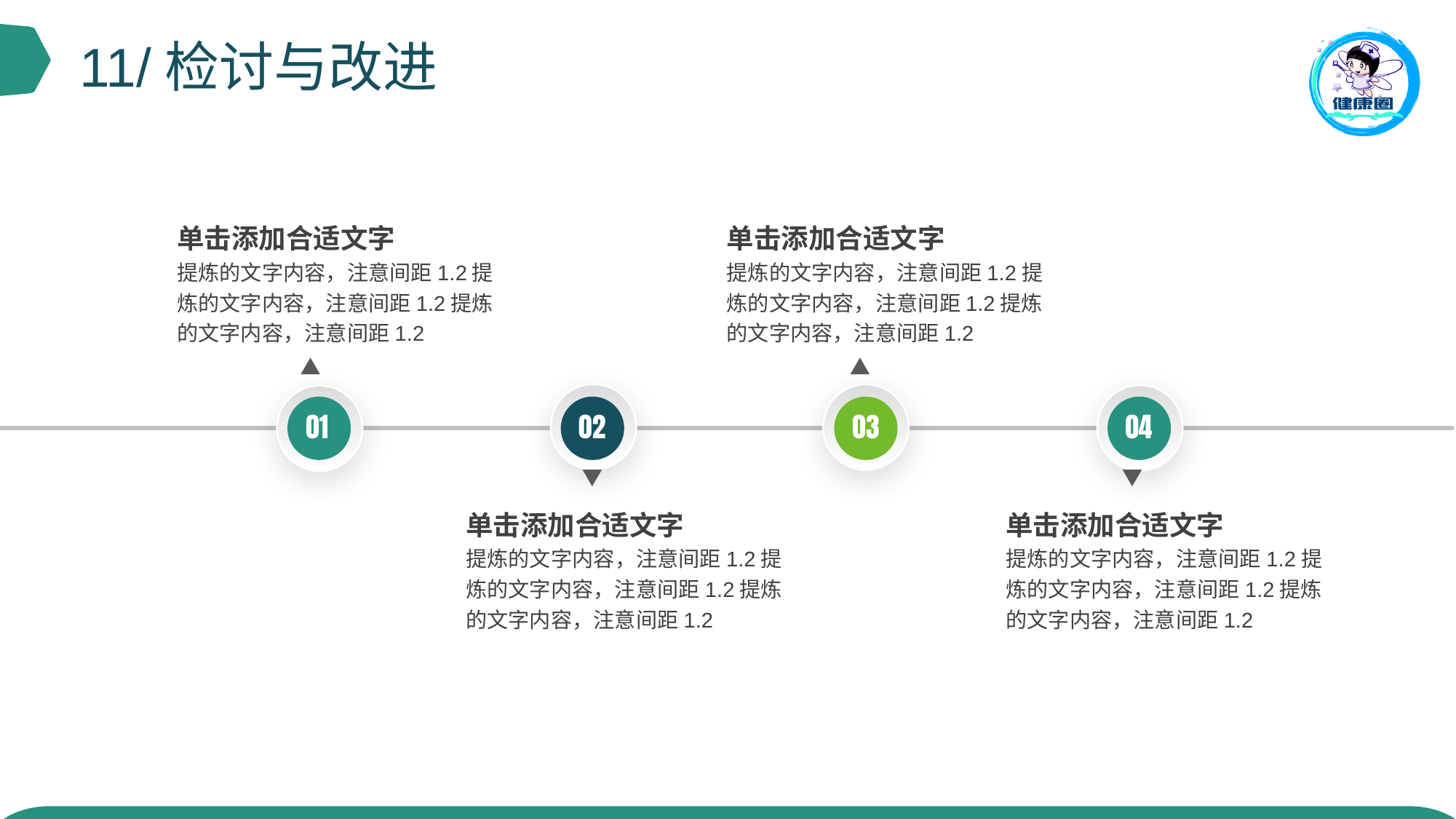

11/检讨与改进
单击添加合适文字
提炼的文字内容，注意间距1.2提炼的文字内容，注意间距1.2提炼的文字内容，注意间距1.2
单击添加合适文字
提炼的文字内容，注意间距1.2提炼的文字内容，注意间距1.2提炼的文字内容，注意间距1.2

01

02

03

04

单击添加合适文字
提炼的文字内容，注意间距1.2提炼的文字内容，注意间距1.2提炼的文字内容，注意间距1.2
单击添加合适文字
提炼的文字内容，注意间距1.2提炼的文字内容，注意间距1.2提炼的文字内容，注意间距1.2